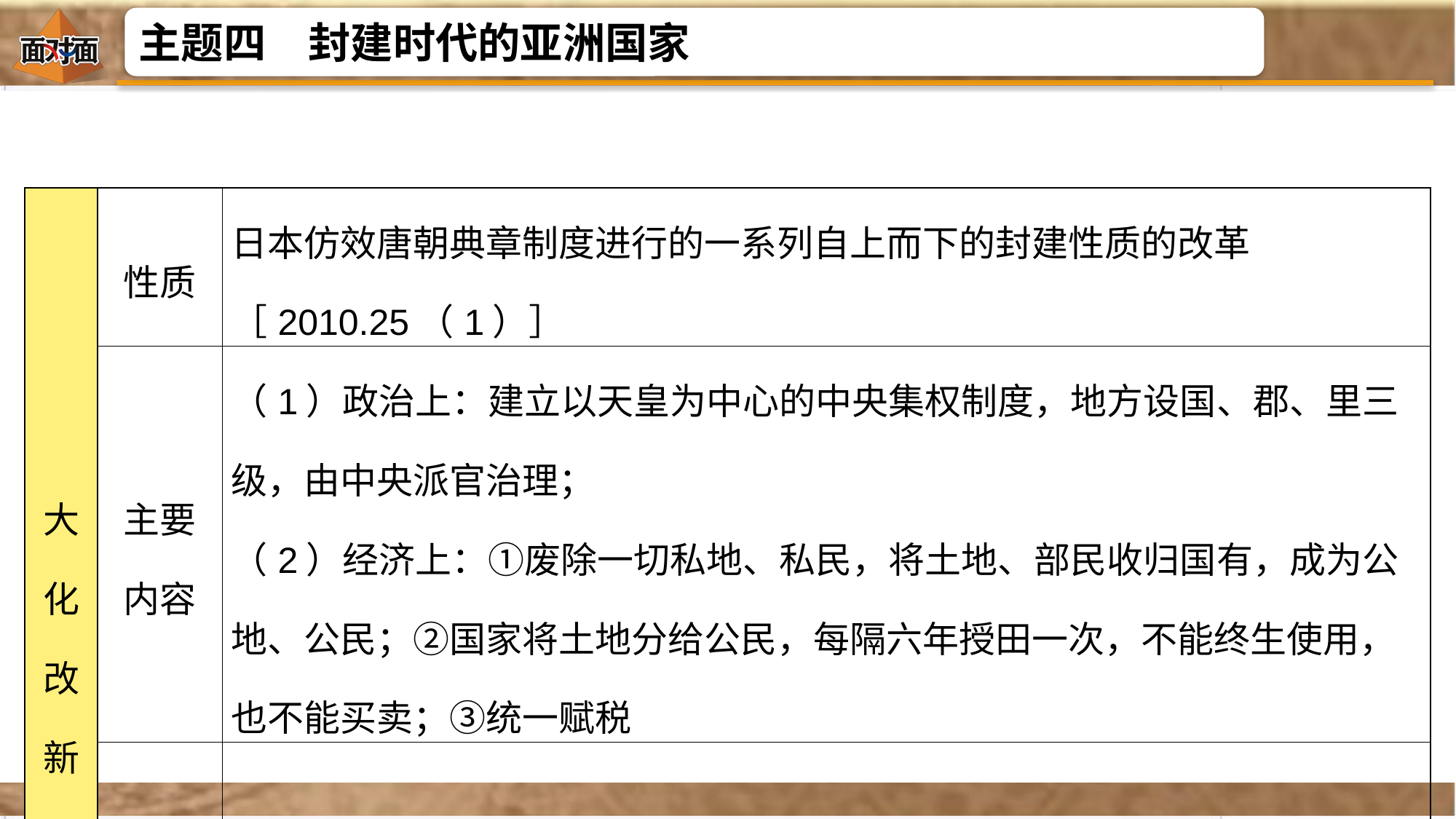

| 大化改新 | 性质 | 日本仿效唐朝典章制度进行的一系列自上而下的封建性质的改革［2010.25（1）］ |
| --- | --- | --- |
|  | 主要内容 | （1）政治上：建立以天皇为中心的中央集权制度，地方设国、郡、里三级，由中央派官治理； （2）经济上：①废除一切私地、私民，将土地、部民收归国有，成为公地、公民；②国家将土地分给公民，每隔六年授田一次，不能终生使用，也不能买卖；③统一赋税 |
|  | 影响 | 大化改新使日本发展成为一个中央集权制的封建国家 |